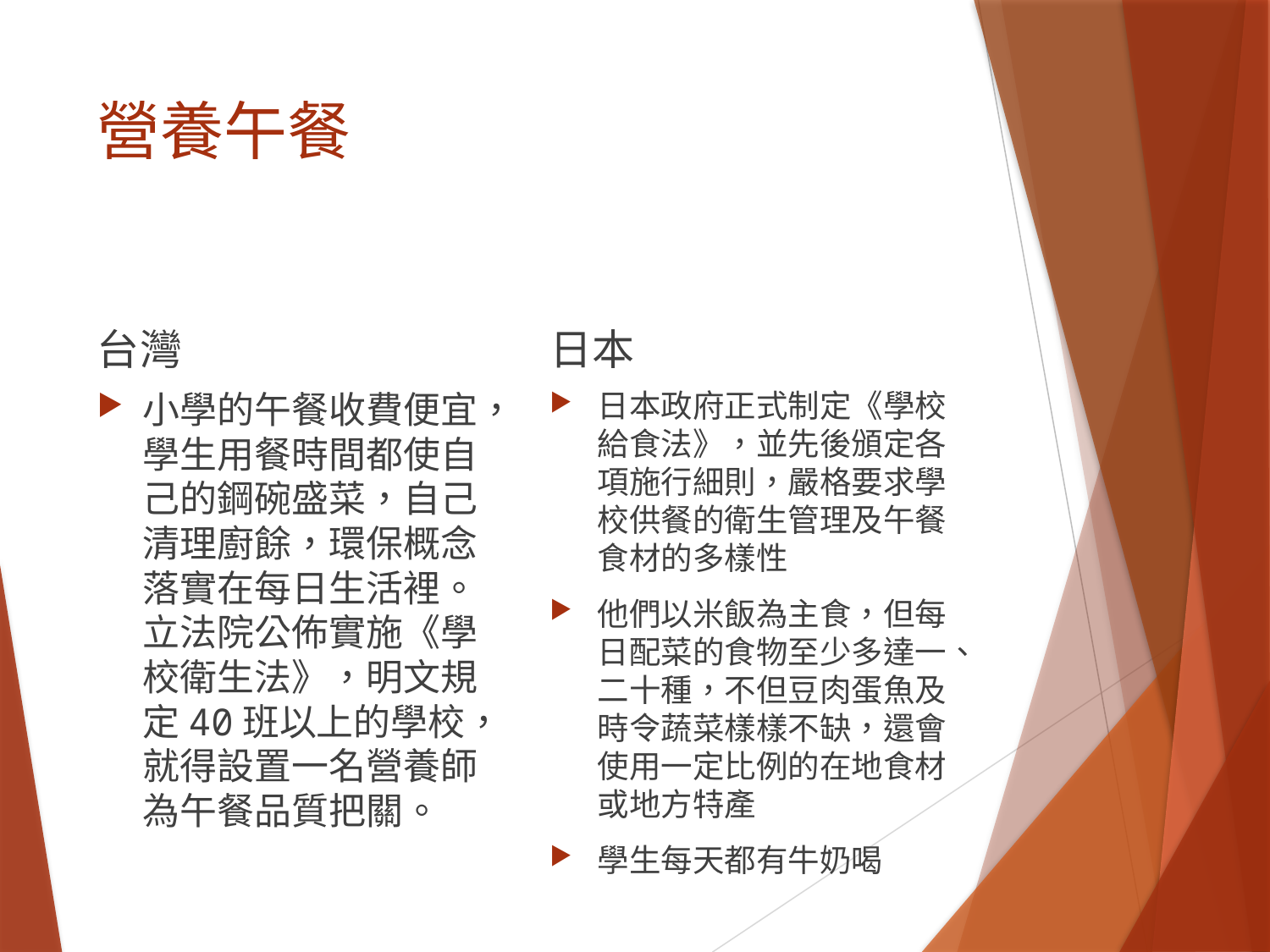

# 營養午餐
台灣
日本
小學的午餐收費便宜，學生用餐時間都使自己的鋼碗盛菜，自己清理廚餘，環保概念落實在每日生活裡。立法院公佈實施《學校衛生法》，明文規定40班以上的學校，就得設置一名營養師為午餐品質把關。
日本政府正式制定《學校給食法》，並先後頒定各項施行細則，嚴格要求學校供餐的衛生管理及午餐食材的多樣性
他們以米飯為主食，但每日配菜的食物至少多達一、二十種，不但豆肉蛋魚及時令蔬菜樣樣不缺，還會使用一定比例的在地食材或地方特產
學生每天都有牛奶喝